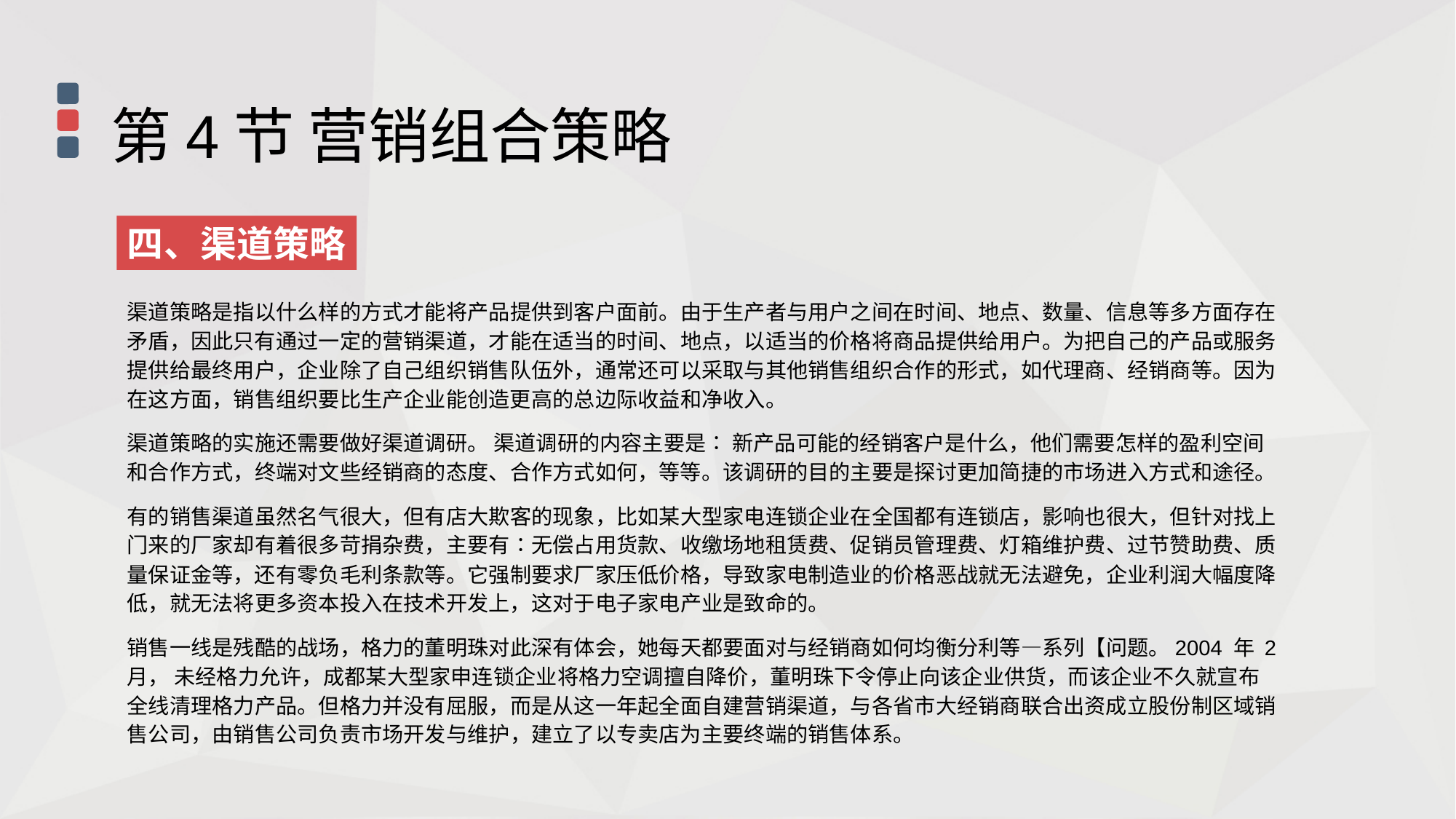

第4节 营销组合策略
四、渠道策略
渠道策略是指以什么样的方式才能将产品提供到客户面前。由于生产者与用户之间在时间、地点、数量、信息等多方面存在矛盾，因此只有通过一定的营销渠道，才能在适当的时间、地点，以适当的价格将商品提供给用户。为把自己的产品或服务提供给最终用户，企业除了自己组织销售队伍外，通常还可以采取与其他销售组织合作的形式，如代理商、经销商等。因为在这方面，销售组织要比生产企业能创造更高的总边际收益和净收入。
渠道策略的实施还需要做好渠道调研。 渠道调研的内容主要是∶ 新产品可能的经销客户是什么，他们需要怎样的盈利空间和合作方式，终端对文些经销商的态度、合作方式如何，等等。该调研的目的主要是探讨更加简捷的市场进入方式和途径。
有的销售渠道虽然名气很大，但有店大欺客的现象，比如某大型家电连锁企业在全国都有连锁店，影响也很大，但针对找上门来的厂家却有着很多苛捐杂费，主要有∶无偿占用货款、收缴场地租赁费、促销员管理费、灯箱维护费、过节赞助费、质量保证金等，还有零负毛利条款等。它强制要求厂家压低价格，导致家电制造业的价格恶战就无法避免，企业利润大幅度降低，就无法将更多资本投入在技术开发上，这对于电子家电产业是致命的。
销售一线是残酷的战场，格力的董明珠对此深有体会，她每天都要面对与经销商如何均衡分利等—系列【问题。2004 年 2 月， 未经格力允许，成都某大型家申连锁企业将格力空调擅自降价，董明珠下令停止向该企业供货，而该企业不久就宣布全线清理格力产品。但格力并没有屈服，而是从这一年起全面自建营销渠道，与各省市大经销商联合出资成立股份制区域销售公司，由销售公司负责市场开发与维护，建立了以专卖店为主要终端的销售体系。